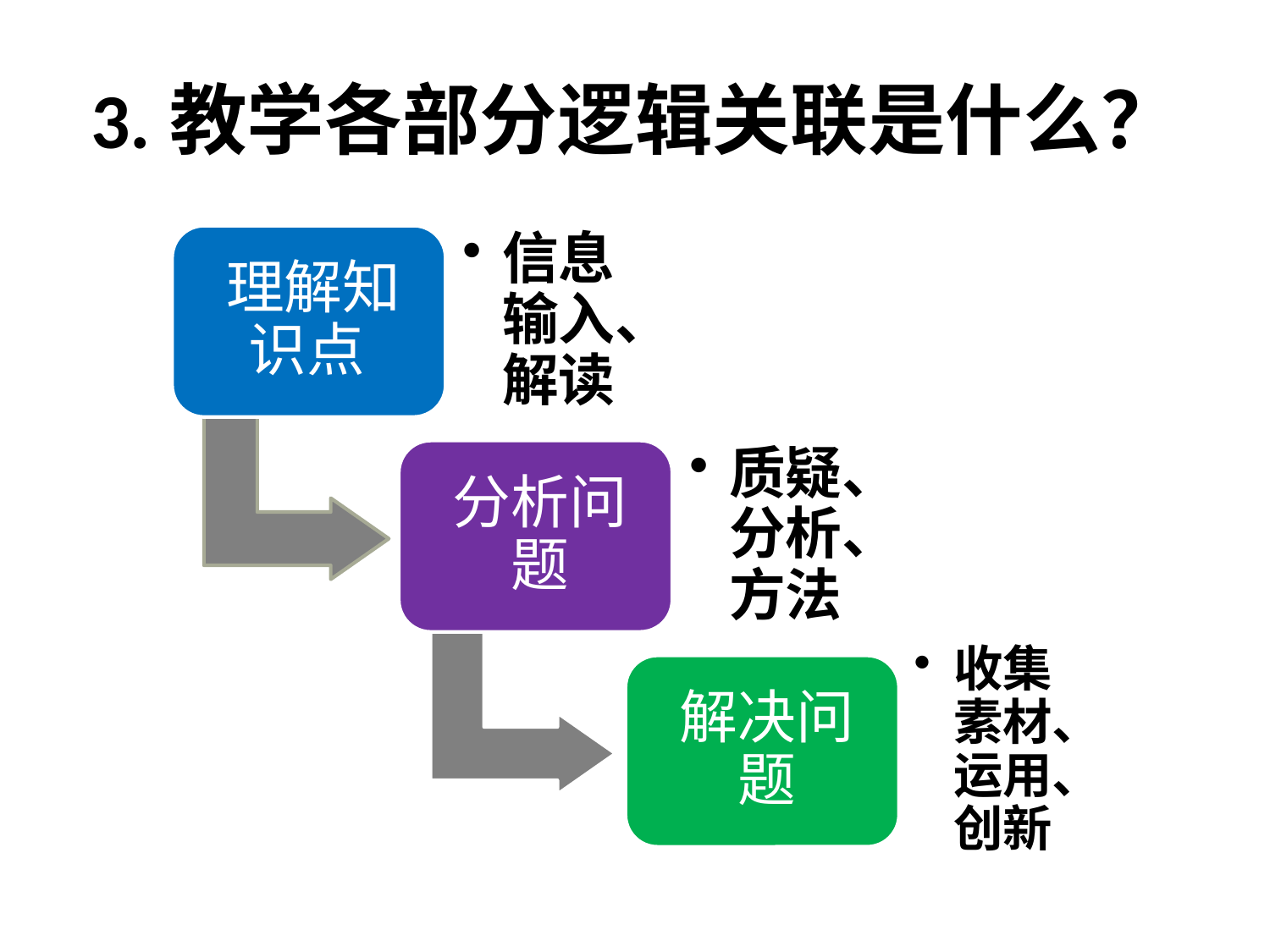

# 3.教学各部分逻辑关联是什么？
理解知识点
信息输入、解读
分析问题
质疑、分析、方法
解决问题
收集素材、运用、创新